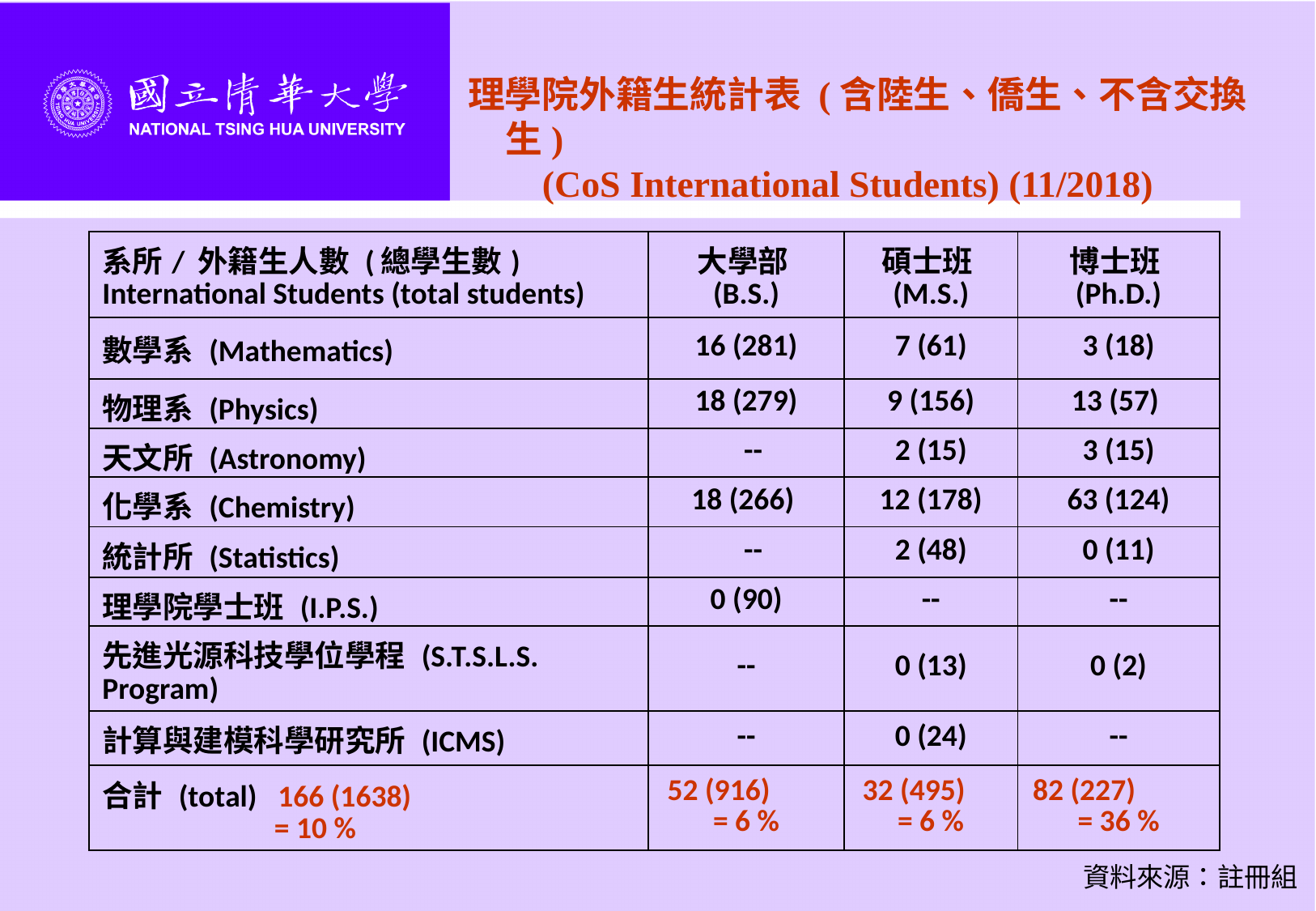

理學院外籍生統計表 (含陸生、僑生、不含交換生)
        (CoS International Students) (11/2018)

| 系所/ 外籍生人數 (總學生數) International Students (total students) | 大學部 (B.S.) | 碩士班 (M.S.) | 博士班 (Ph.D.) |
| --- | --- | --- | --- |
| 數學系 (Mathematics) | 16 (281) | 7 (61) | 3 (18) |
| 物理系 (Physics) | 18 (279) | 9 (156) | 13 (57) |
| 天文所 (Astronomy) | -- | 2 (15) | 3 (15) |
| 化學系 (Chemistry) | 18 (266) | 12 (178) | 63 (124) |
| 統計所 (Statistics) | -- | 2 (48) | 0 (11) |
| 理學院學士班 (I.P.S.) | 0 (90) | -- | -- |
| 先進光源科技學位學程 (S.T.S.L.S. Program) | -- | 0 (13) | 0 (2) |
| 計算與建模科學研究所 (ICMS) | -- | 0 (24) | -- |
| 合計 (total) 166 (1638) = 10 % | 52 (916) = 6 % | 32 (495) = 6 % | 82 (227) = 36 % |

資料來源：註冊組